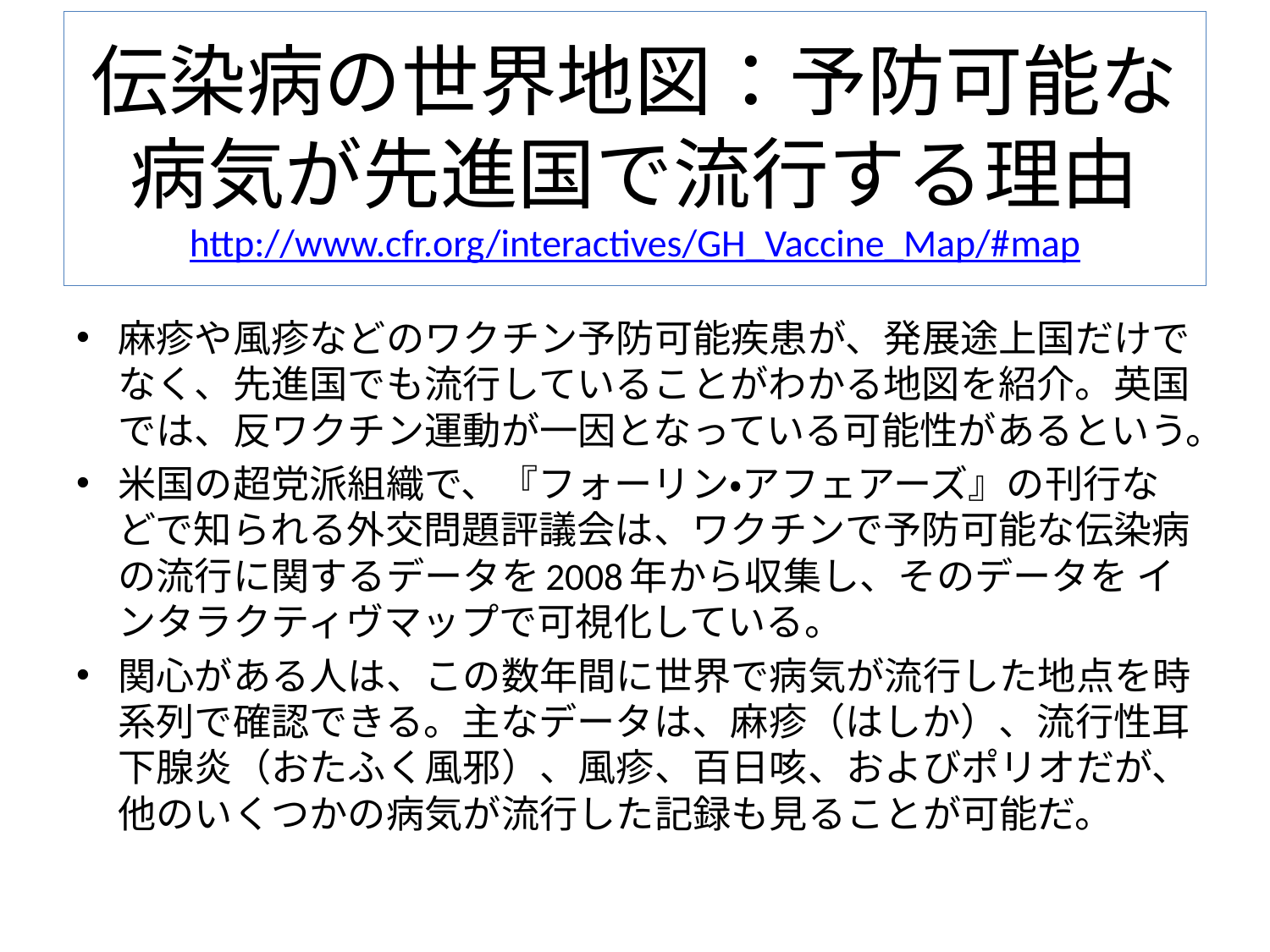

# 伝染病の世界地図：予防可能な病気が先進国で流行する理由 http://www.cfr.org/interactives/GH_Vaccine_Map/#map
麻疹や風疹などのワクチン予防可能疾患が、発展途上国だけでなく、先進国でも流行していることがわかる地図を紹介。英国では、反ワクチン運動が一因となっている可能性があるという。
米国の超党派組織で、『フォーリン・アフェアーズ』の刊行などで知られる外交問題評議会は、ワクチンで予防可能な伝染病の流行に関するデータを2008年から収集し、そのデータを インタラクティヴマップで可視化している。
関心がある人は、この数年間に世界で病気が流行した地点を時系列で確認できる。主なデータは、麻疹（はしか）、流行性耳下腺炎（おたふく風邪）、風疹、百日咳、およびポリオだが、他のいくつかの病気が流行した記録も見ることが可能だ。